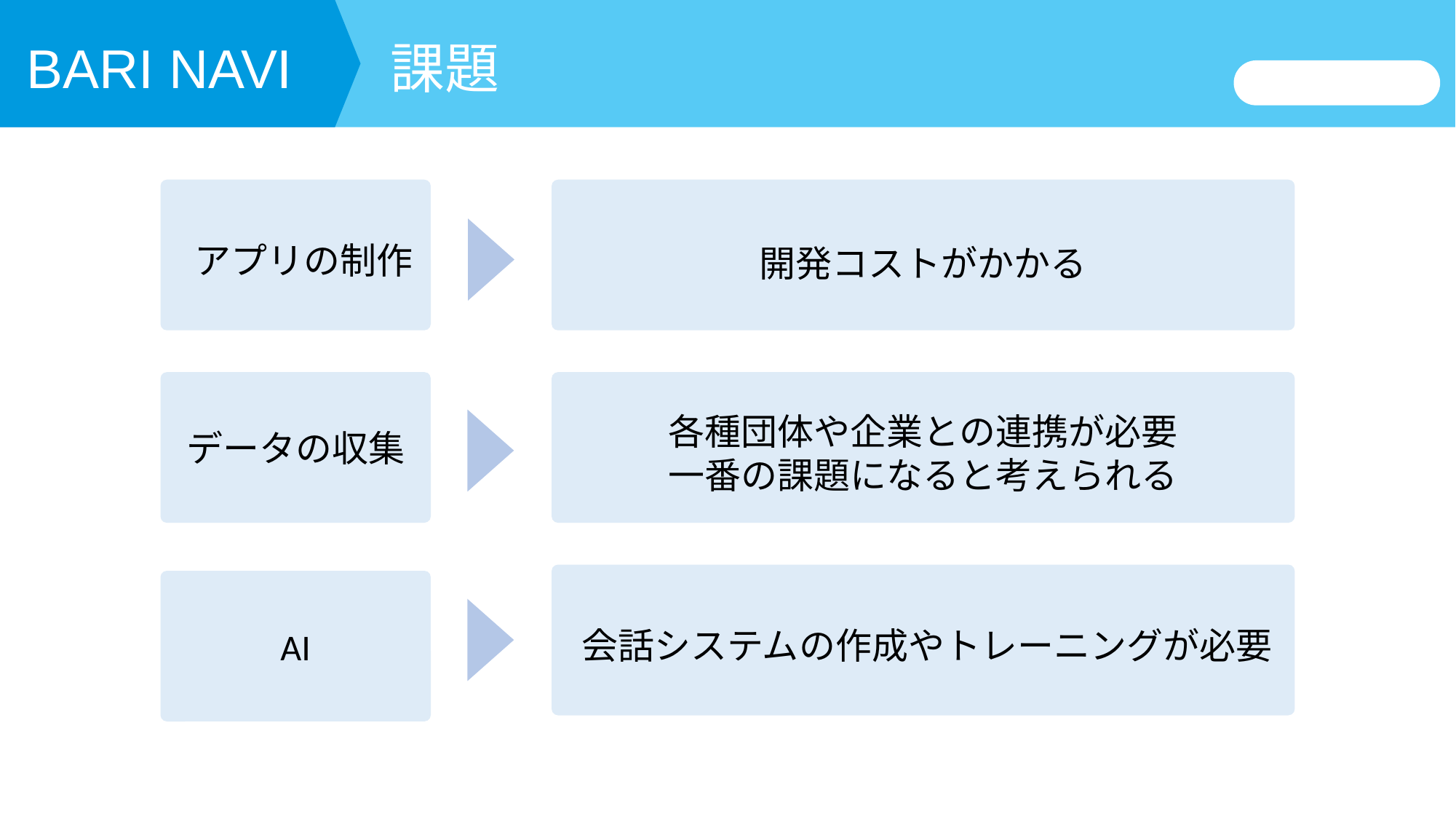

課題
BARI NAVI

アプリの制作

開発コストがかかる

データの収集

各種団体や企業との連携が必要
一番の課題になると考えられる

会話システムの作成やトレーニングが必要

AI